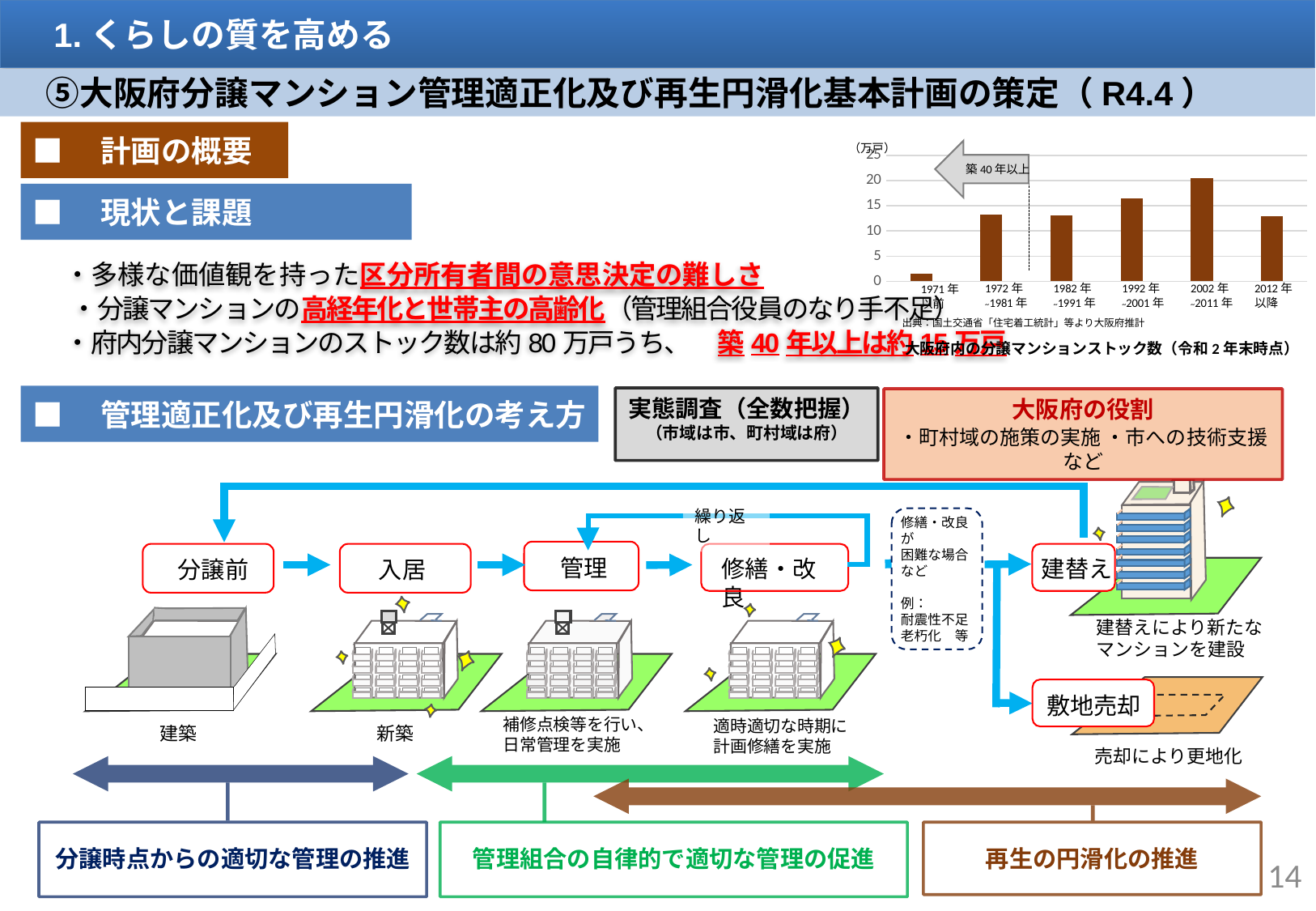

1.くらしの質を高める
　⑤大阪府分譲マンション管理適正化及び再生円滑化基本計画の策定（R4.4）
■　計画の概要
（万戸）

### Chart

| Category |  |
|---|---|
| 1971年以前 | 1.6 |
| 1972年～1981年 | 13.3 |
| 1982年～1991年 | 13.099999999999998 |
| 1992年～2001年 | 16.4 |
| 2002年～2011年 | 20.500000000000004 |
| 2012年以降 | 12.9 |
築40年以上
1972年
~1981年
1982年
~1991年
1992年
~2001年
2002年
~2011年
2012年
以降
1971年
以前
大阪府内の分譲マンションストック数（令和2年末時点）
出典：国土交通省「住宅着工統計」等より大阪府推計
■　現状と課題
　  ・多様な価値観を持った区分所有者間の意思決定の難しさ
  　・分譲マンションの高経年化と世帯主の高齢化（管理組合役員のなり手不足）
　  ・府内分譲マンションのストック数は約80万戸うち、　築40年以上は約15万戸
■　管理適正化及び再生円滑化の考え方
実態調査（全数把握）
（市域は市、町村域は府）

大阪府の役割

・町村域の施策の実施 ・市への技術支援 など

繰り返し
修繕・改良が
困難な場合など

例：
耐震性不足
老朽化　等

管理
修繕・改良
建替え
分譲前
入居

建替えにより新たな
マンションを建設

敷地売却

補修点検等を行い、
日常管理を実施
適時適切な時期に
計画修繕を実施
建築
新築
売却により更地化

管理組合の自律的で適切な管理の促進

再生の円滑化の推進

分譲時点からの適切な管理の推進

14